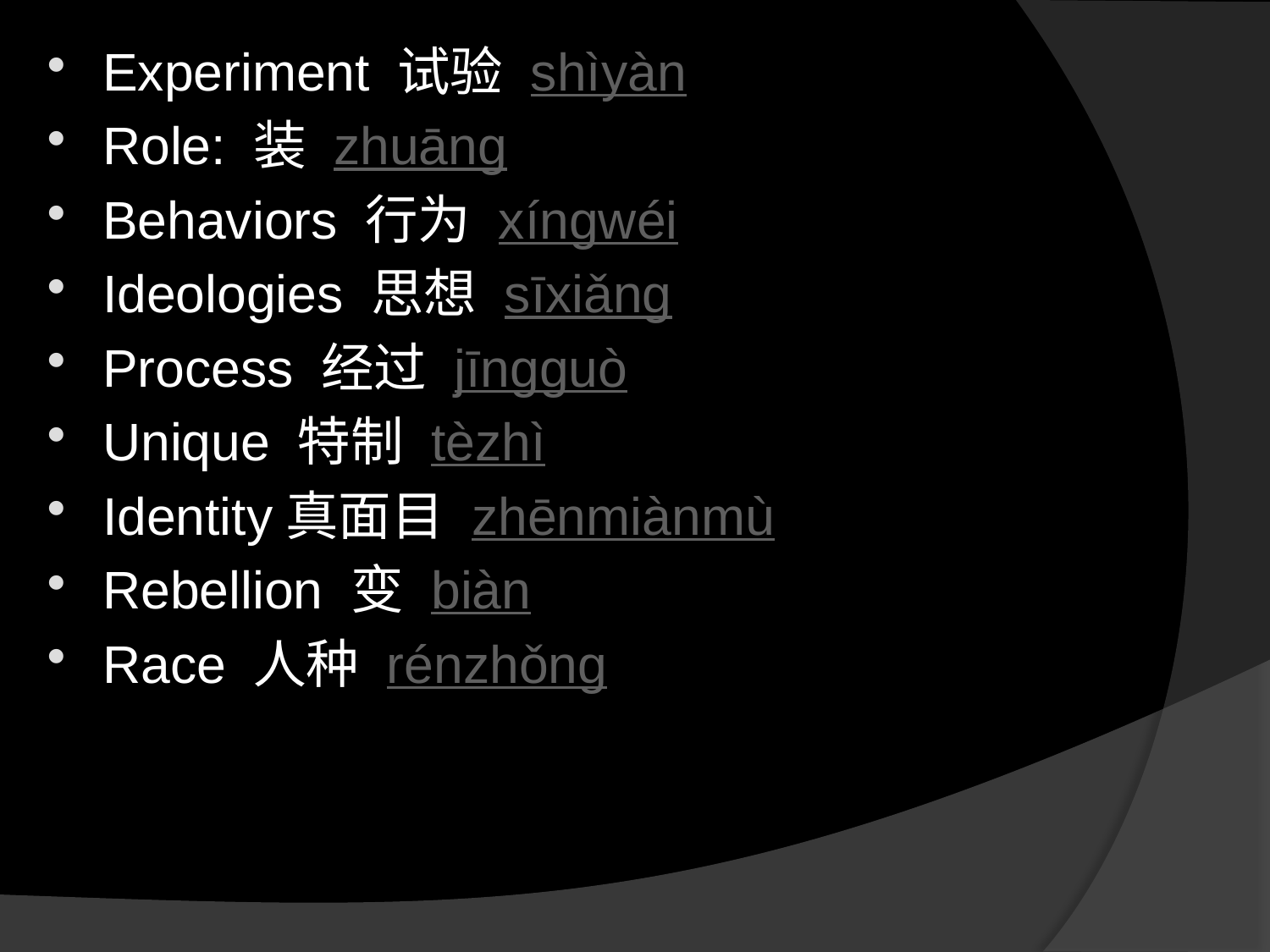

Experiment 试验 shì​yàn​
Role: 装 zhuāng​
Behaviors 行为 xíng​wéi​
Ideologies 思想 sī​xiǎng​
Process 经过 jīng​guò​
Unique 特制 tè​zhì​
Identity真面目 zhēn​miàn​mù​
Rebellion 变 biàn​
Race 人种 rén​zhǒng​